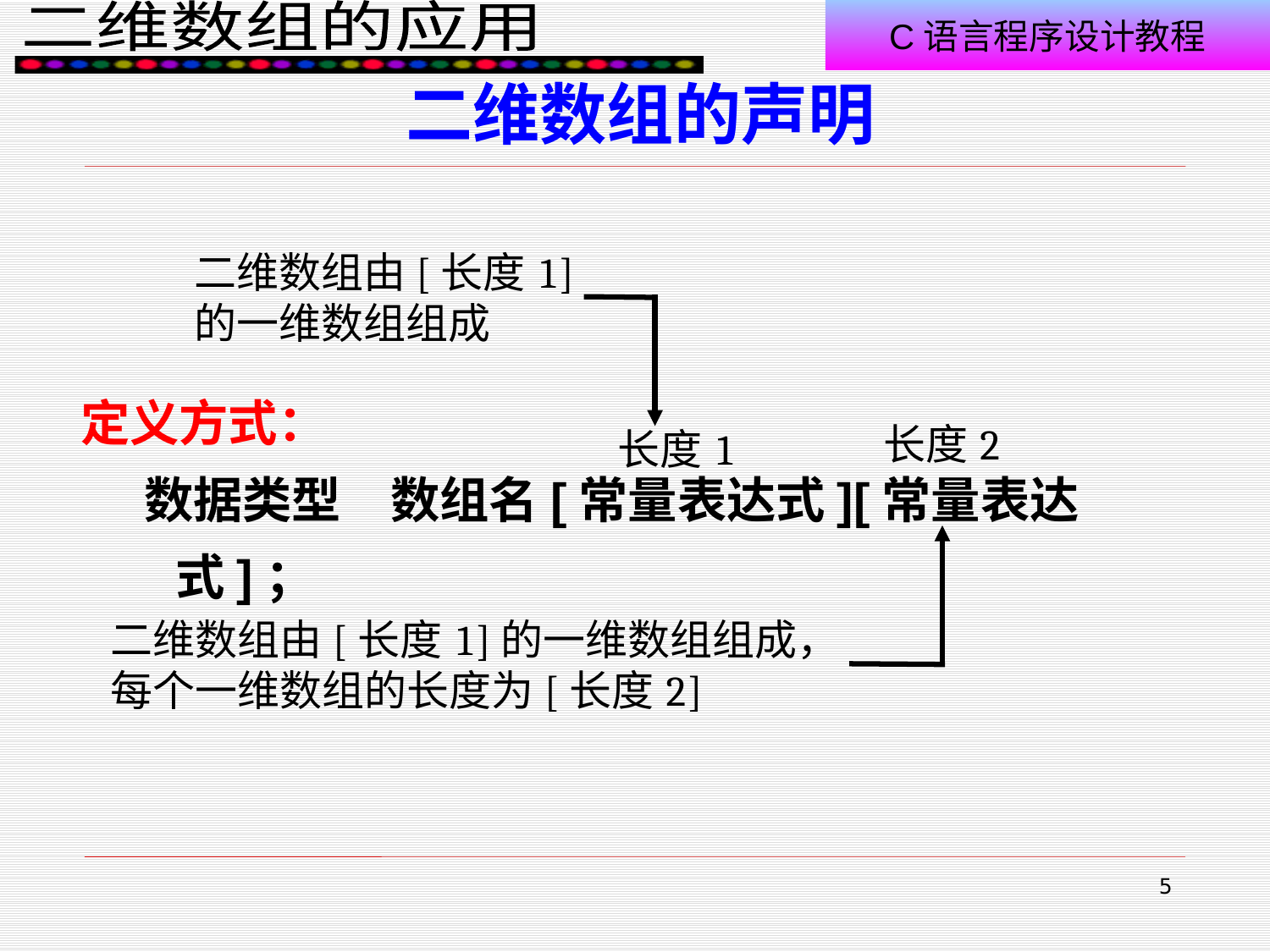

二维数组的声明

二维数组由[长度1]
的一维数组组成

定义方式：
数据类型　数组名[常量表达式][常量表达式]；
长度2
长度1

二维数组由[长度1]的一维数组组成，
每个一维数组的长度为[长度2]
5